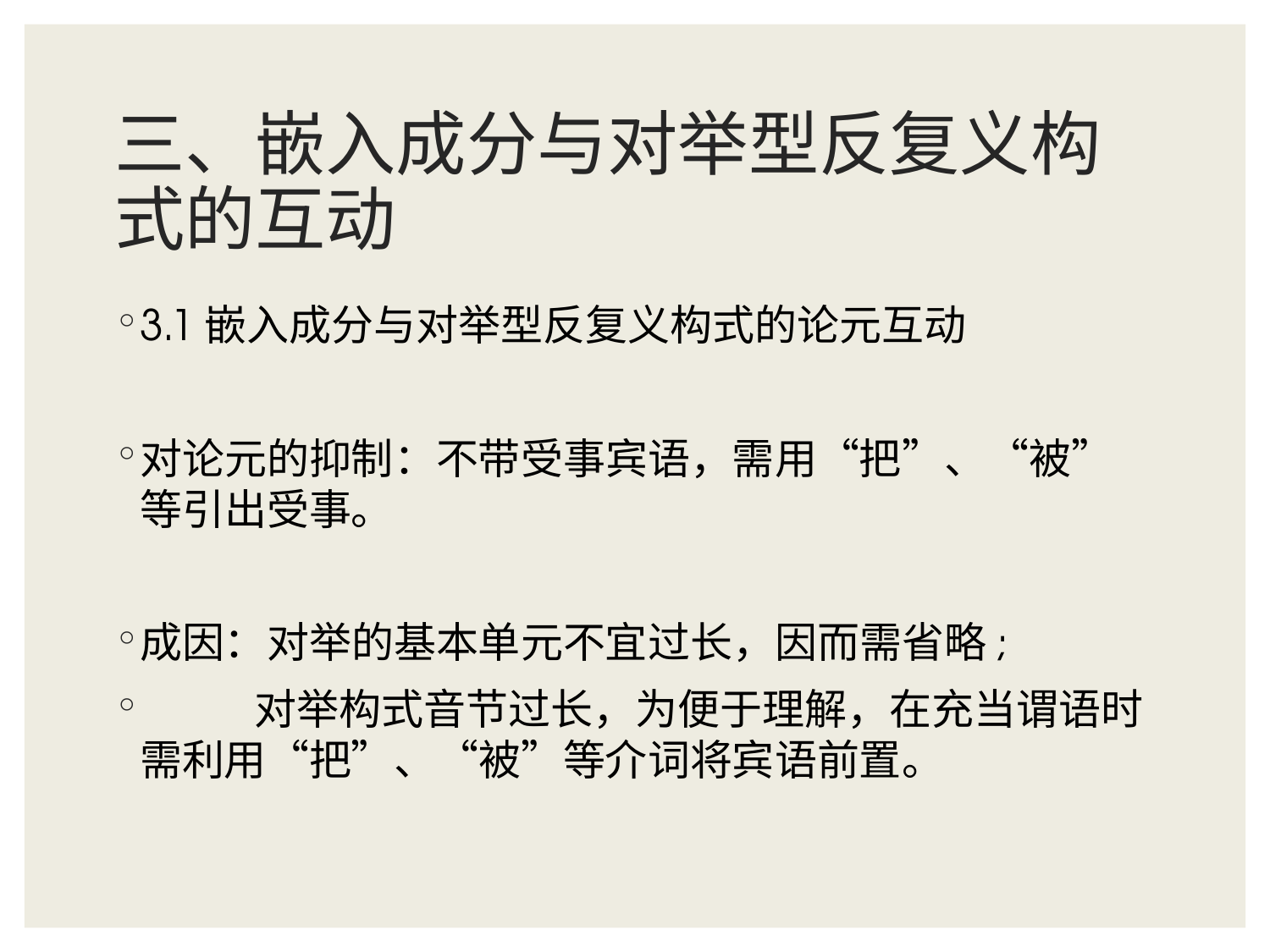

# 三、嵌入成分与对举型反复义构式的互动
3.1嵌入成分与对举型反复义构式的论元互动

对论元的抑制：不带受事宾语，需用“把”、“被”等引出受事。

成因：对举的基本单元不宜过长，因而需省略;
           对举构式音节过长，为便于理解，在充当谓语时需利用“把”、“被”等介词将宾语前置。